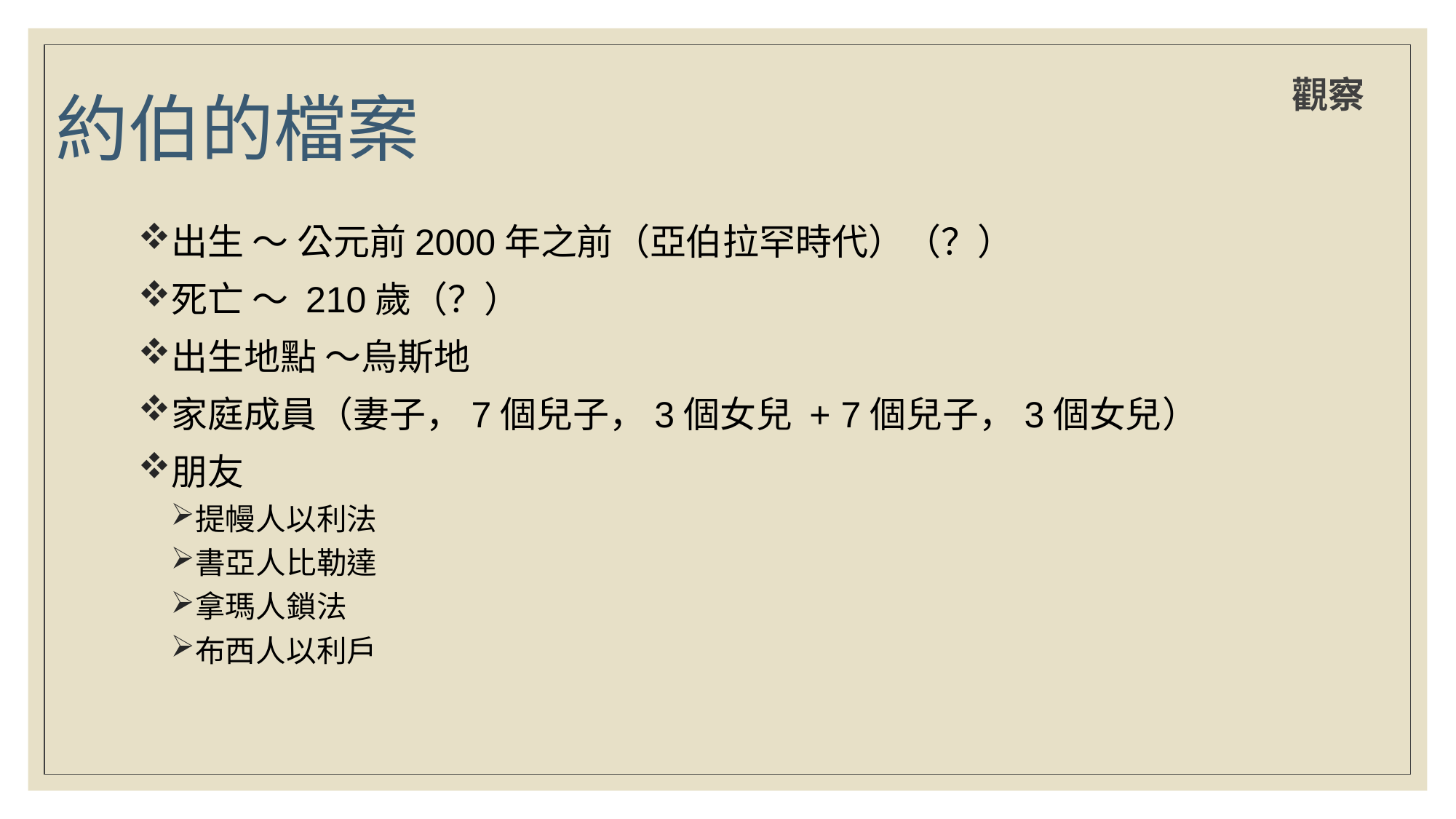

# 約伯的檔案
觀察
出生 ～ 公元前2000年之前（亞伯拉罕時代）（？）
死亡 ～ 210歲（？）
出生地點 ～烏斯地
家庭成員（妻子，7個兒子，3個女兒 + 7個兒子，3個女兒）
朋友
提幔人以利法
書亞人比勒達
拿瑪人鎖法
布西人以利戶